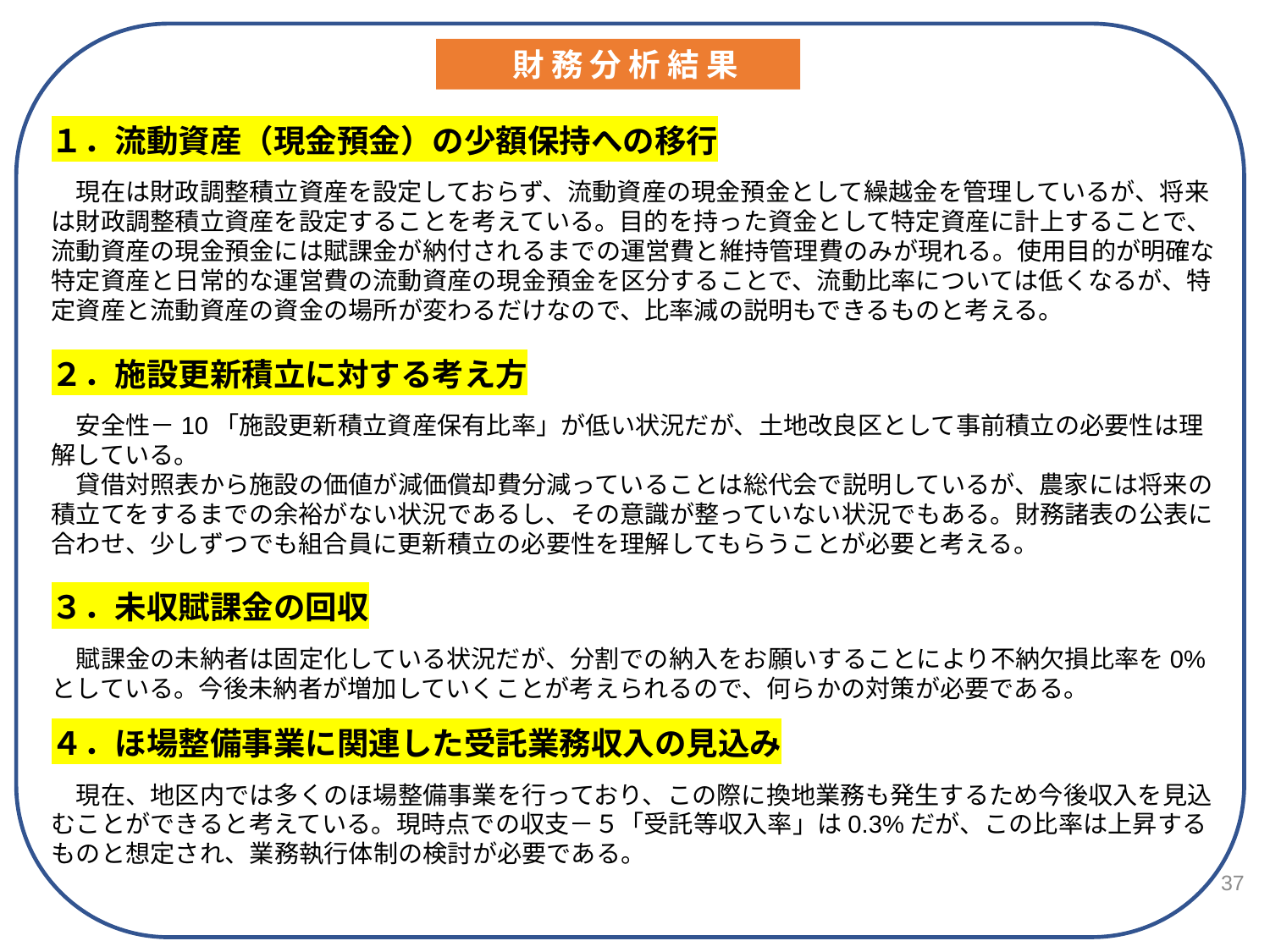

財 務 分 析 結 果
１．流動資産（現金預金）の少額保持への移行

　現在は財政調整積立資産を設定しておらず、流動資産の現金預金として繰越金を管理しているが、将来は財政調整積立資産を設定することを考えている。目的を持った資金として特定資産に計上することで、流動資産の現金預金には賦課金が納付されるまでの運営費と維持管理費のみが現れる。使用目的が明確な特定資産と日常的な運営費の流動資産の現金預金を区分することで、流動比率については低くなるが、特定資産と流動資産の資金の場所が変わるだけなので、比率減の説明もできるものと考える。

２．施設更新積立に対する考え方

　安全性－10「施設更新積立資産保有比率」が低い状況だが、土地改良区として事前積立の必要性は理解している。
　貸借対照表から施設の価値が減価償却費分減っていることは総代会で説明しているが、農家には将来の積立てをするまでの余裕がない状況であるし、その意識が整っていない状況でもある。財務諸表の公表に合わせ、少しずつでも組合員に更新積立の必要性を理解してもらうことが必要と考える。

３．未収賦課金の回収

　賦課金の未納者は固定化している状況だが、分割での納入をお願いすることにより不納欠損比率を0%としている。今後未納者が増加していくことが考えられるので、何らかの対策が必要である。

４．ほ場整備事業に関連した受託業務収入の見込み

　現在、地区内では多くのほ場整備事業を行っており、この際に換地業務も発生するため今後収入を見込むことができると考えている。現時点での収支－５「受託等収入率」は0.3%だが、この比率は上昇するものと想定され、業務執行体制の検討が必要である。
37